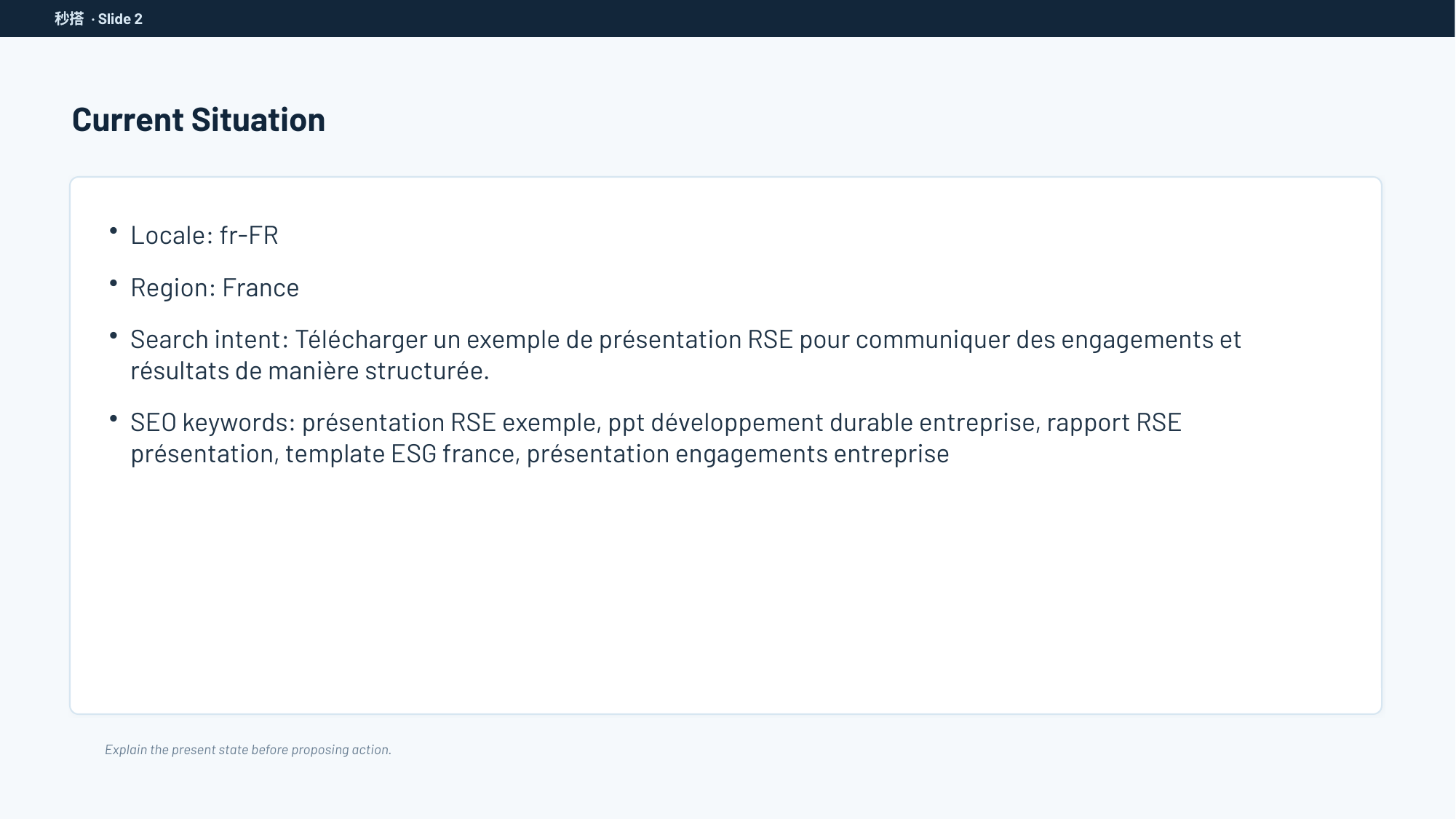

秒搭 · Slide 2
Current Situation

Locale: fr-FR
Region: France
Search intent: Télécharger un exemple de présentation RSE pour communiquer des engagements et résultats de manière structurée.
SEO keywords: présentation RSE exemple, ppt développement durable entreprise, rapport RSE présentation, template ESG france, présentation engagements entreprise
Explain the present state before proposing action.